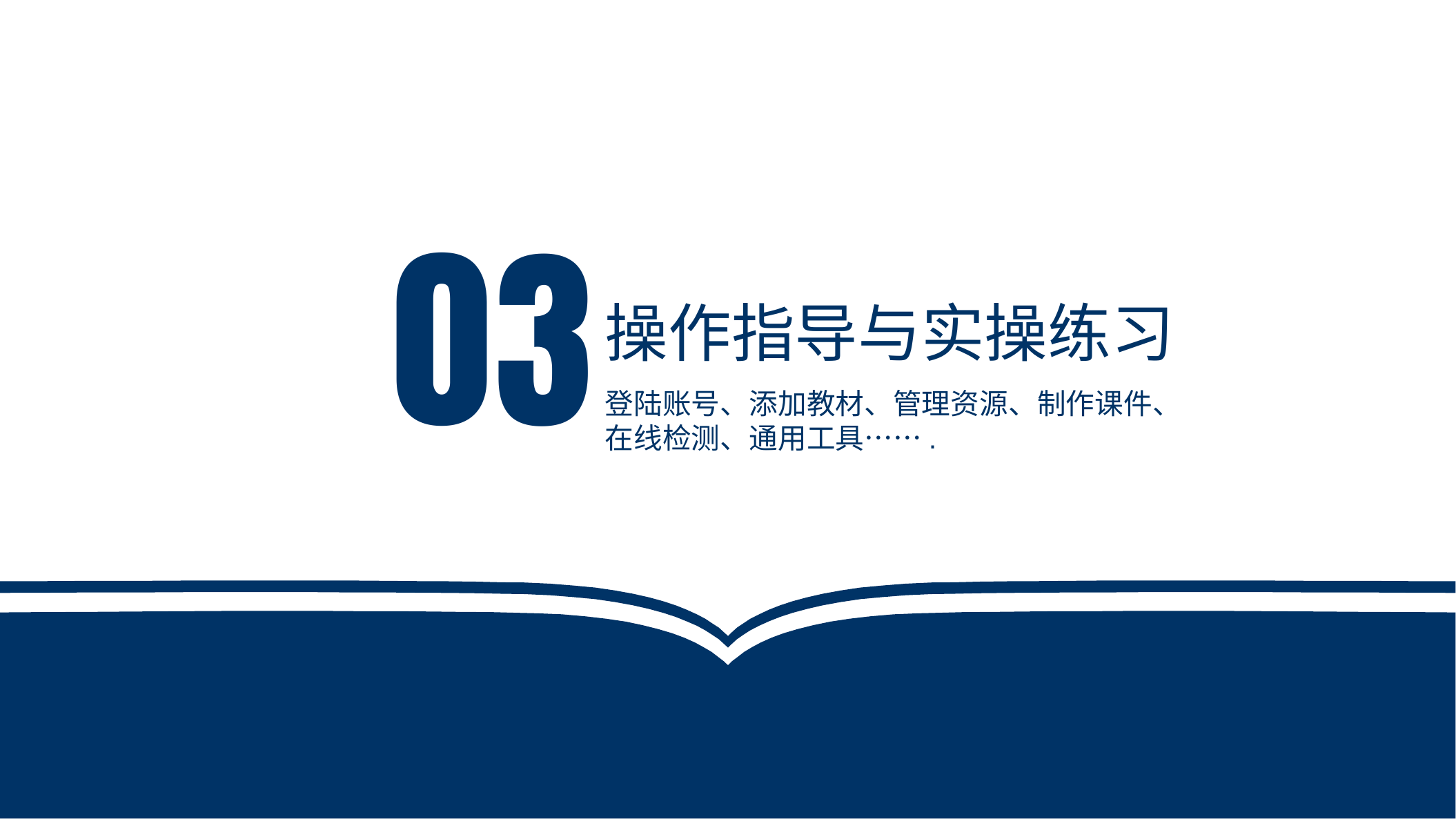

03
操作指导与实操练习
登陆账号、添加教材、管理资源、制作课件、在线检测、通用工具…….